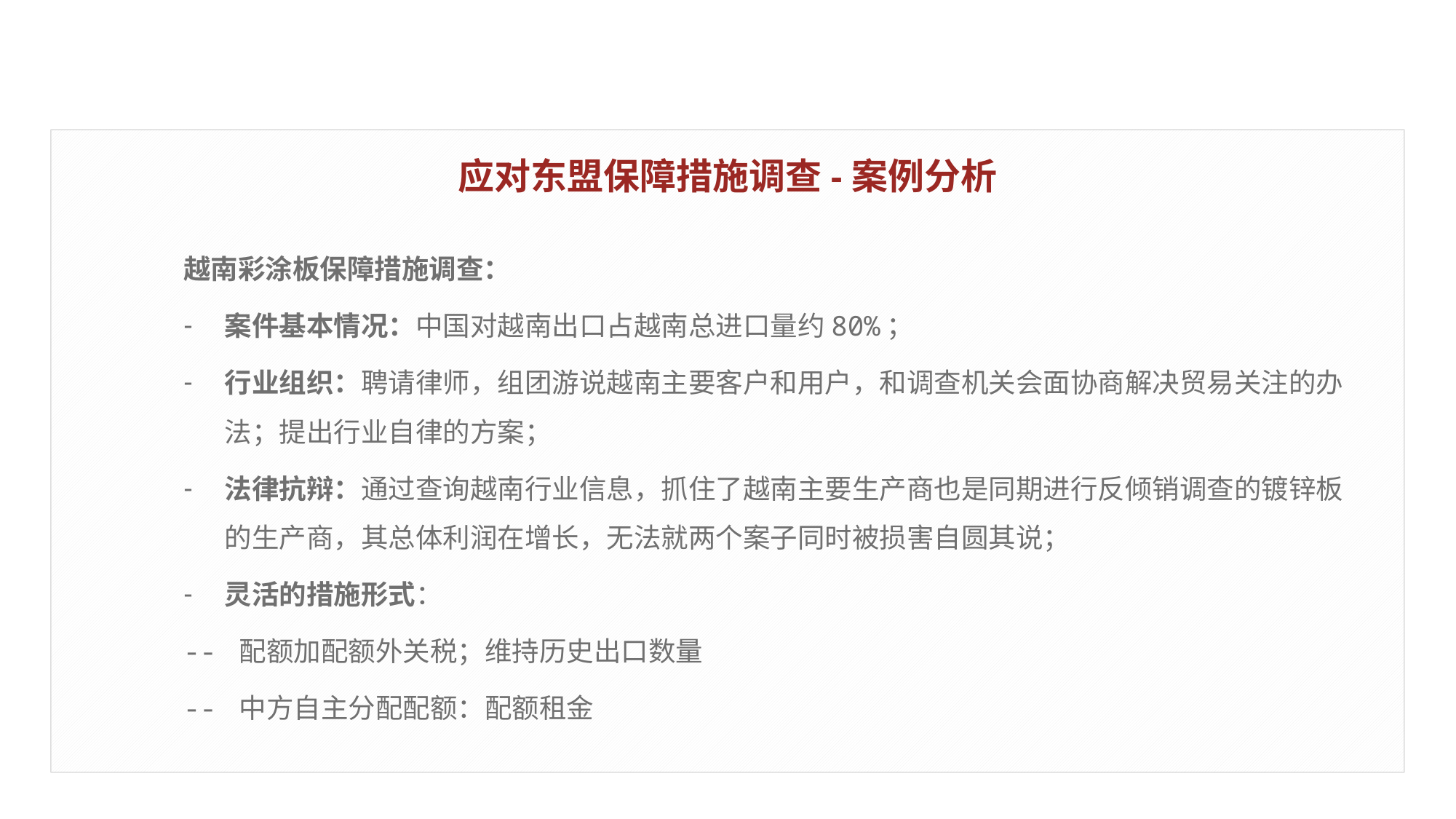

应对东盟保障措施调查-案例分析
越南彩涂板保障措施调查：
案件基本情况：中国对越南出口占越南总进口量约80%；
行业组织：聘请律师，组团游说越南主要客户和用户，和调查机关会面协商解决贸易关注的办法；提出行业自律的方案；
法律抗辩：通过查询越南行业信息，抓住了越南主要生产商也是同期进行反倾销调查的镀锌板的生产商，其总体利润在增长，无法就两个案子同时被损害自圆其说；
灵活的措施形式：
-- 配额加配额外关税；维持历史出口数量
-- 中方自主分配配额：配额租金